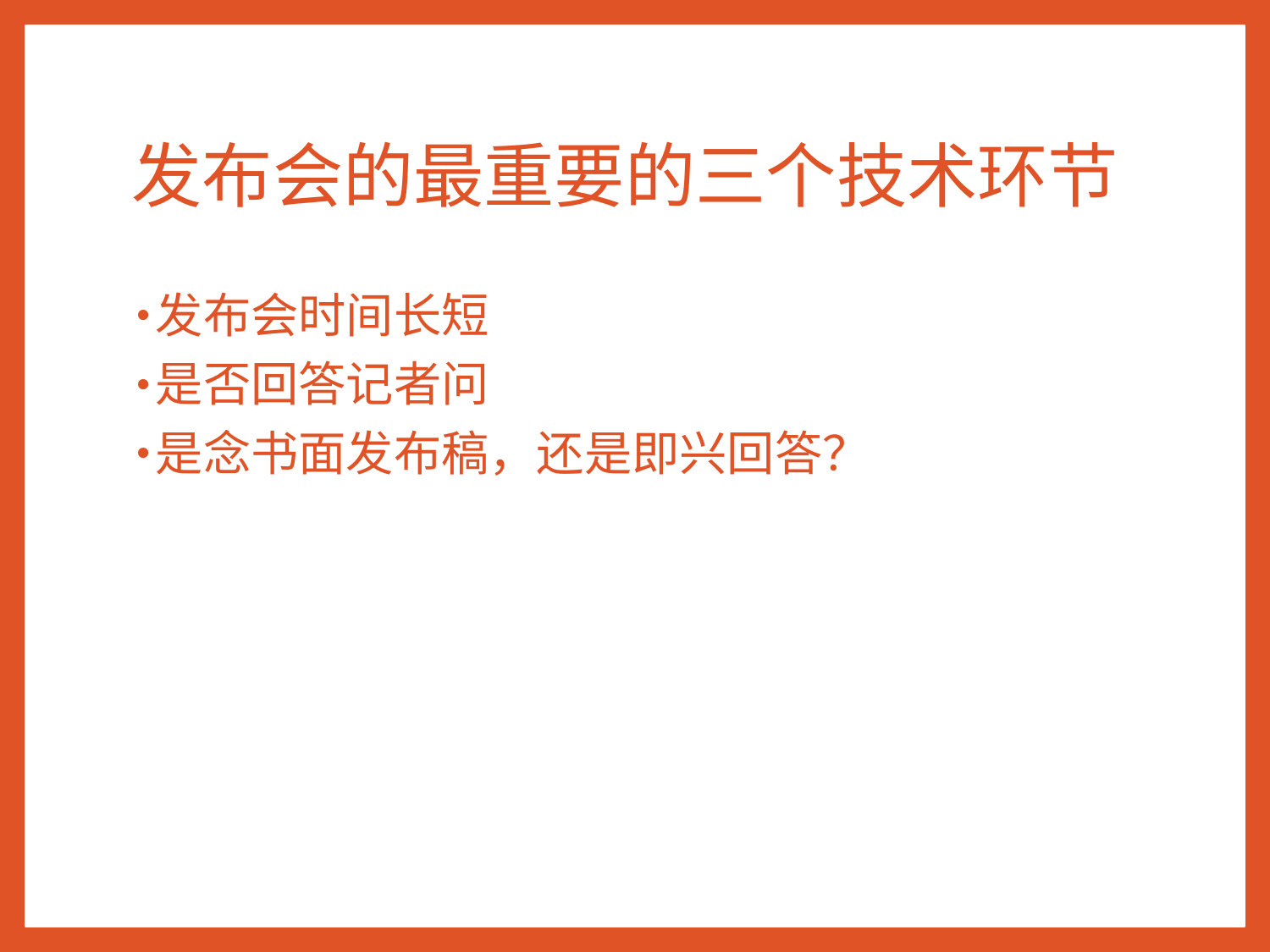

# 发布会的最重要的三个技术环节
发布会时间长短
是否回答记者问
是念书面发布稿，还是即兴回答？